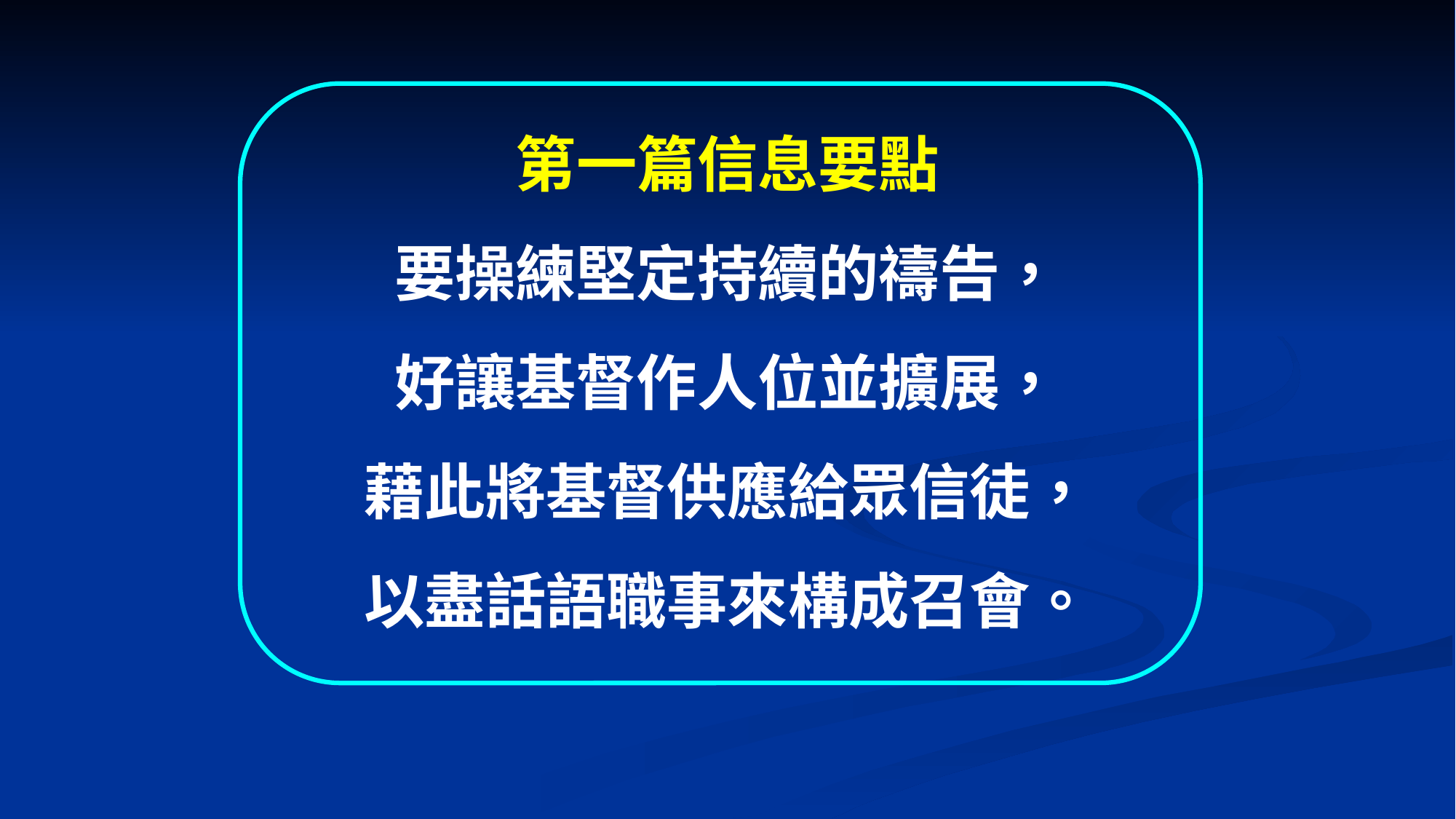

第一篇信息要點
要操練堅定持續的禱告，
好讓基督作人位並擴展，
藉此將基督供應給眾信徒，
以盡話語職事來構成召會。